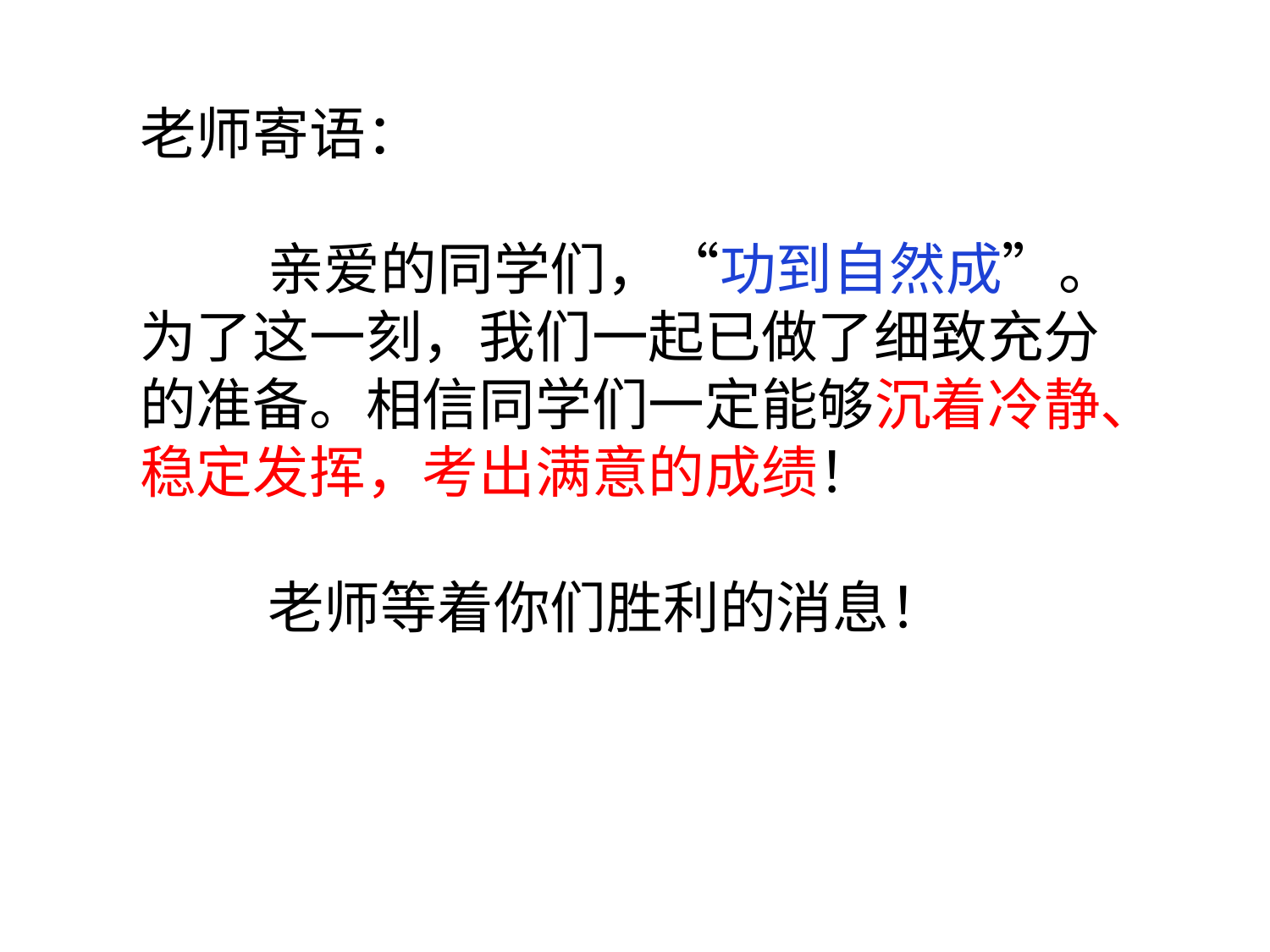

老师寄语：

         亲爱的同学们，“功到自然成”。为了这一刻，我们一起已做了细致充分的准备。相信同学们一定能够沉着冷静、稳定发挥，考出满意的成绩！

         老师等着你们胜利的消息！